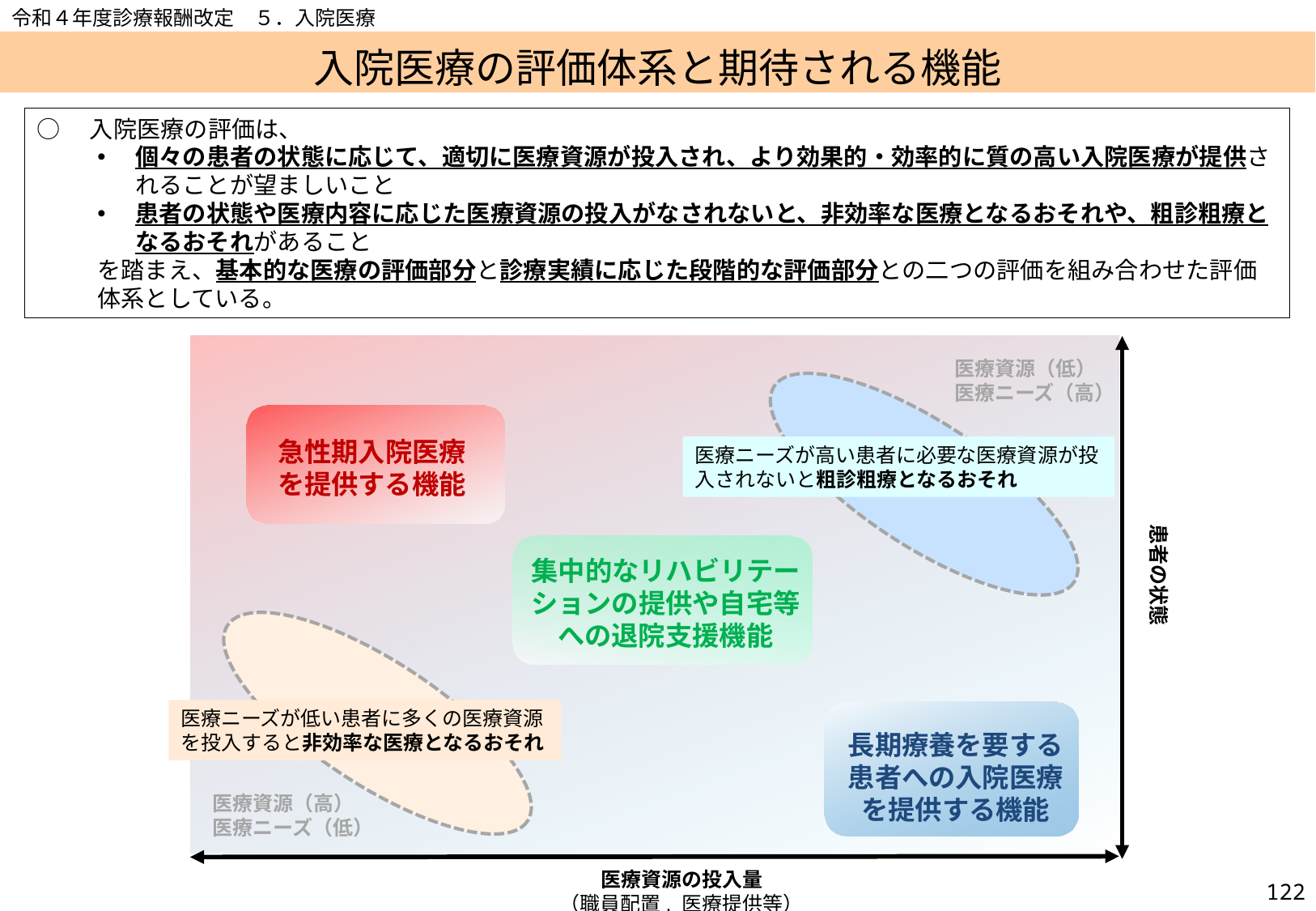

令和４年度診療報酬改定　５．入院医療

# 入院医療の評価体系と期待される機能
○　入院医療の評価は、
個々の患者の状態に応じて、適切に医療資源が投入され、より効果的・効率的に質の高い入院医療が提供されることが望ましいこと
患者の状態や医療内容に応じた医療資源の投入がなされないと、非効率な医療となるおそれや、粗診粗療となるおそれがあること
を踏まえ、基本的な医療の評価部分と診療実績に応じた段階的な評価部分との二つの評価を組み合わせた評価体系としている。

医療資源（低）
医療ニーズ（高）

急性期入院医療を提供する機能
医療ニーズが高い患者に必要な医療資源が投入されないと粗診粗療となるおそれ
患者の状態

集中的なリハビリテーションの提供や自宅等への退院支援機能

医療ニーズが低い患者に多くの医療資源を投入すると非効率な医療となるおそれ

長期療養を要する患者への入院医療を提供する機能
医療資源（高）
医療ニーズ（低）
医療資源の投入量
（職員配置, 医療提供等）